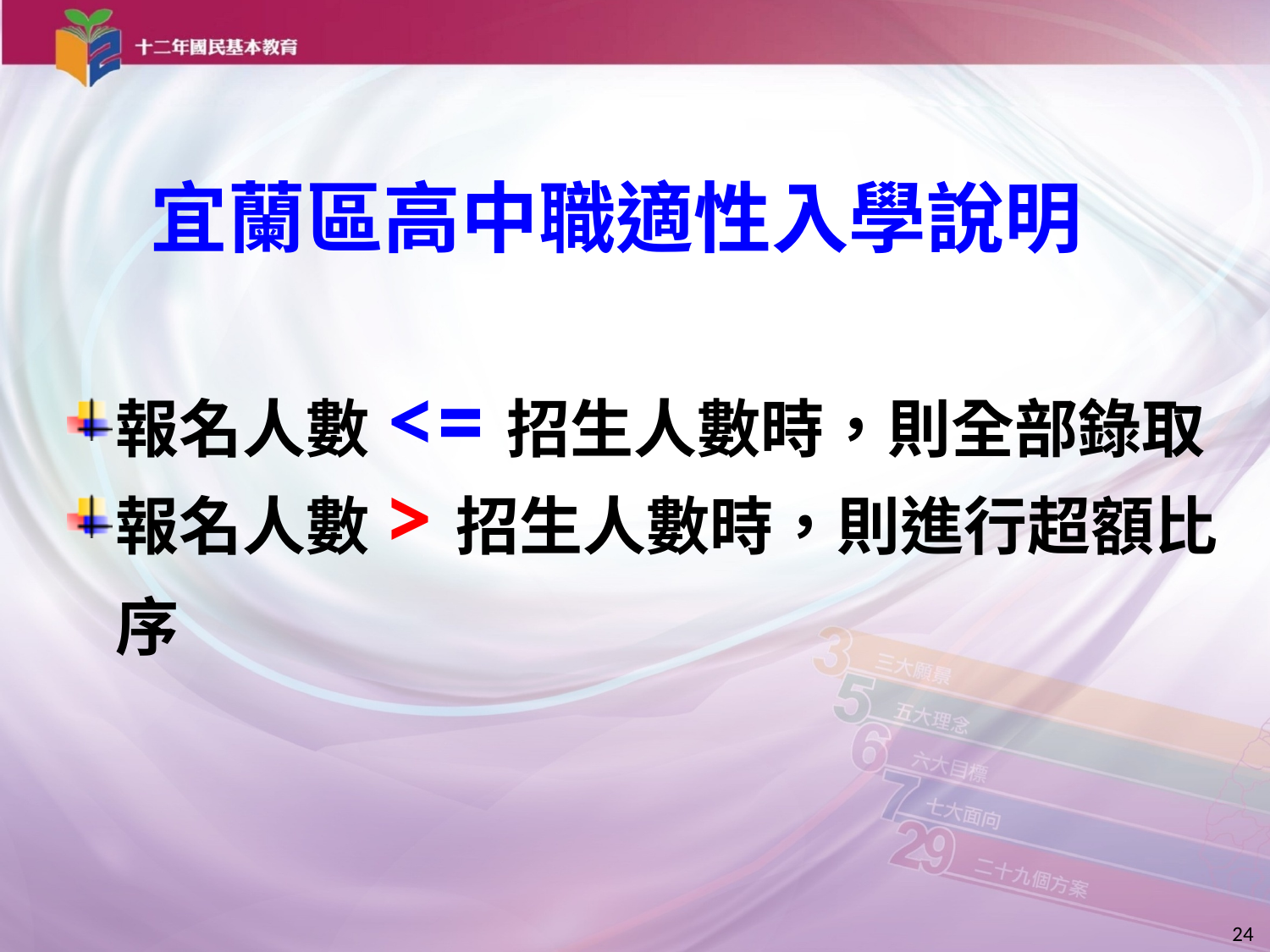

# 宜蘭區高中職適性入學說明
報名人數<=招生人數時，則全部錄取
報名人數>招生人數時，則進行超額比序